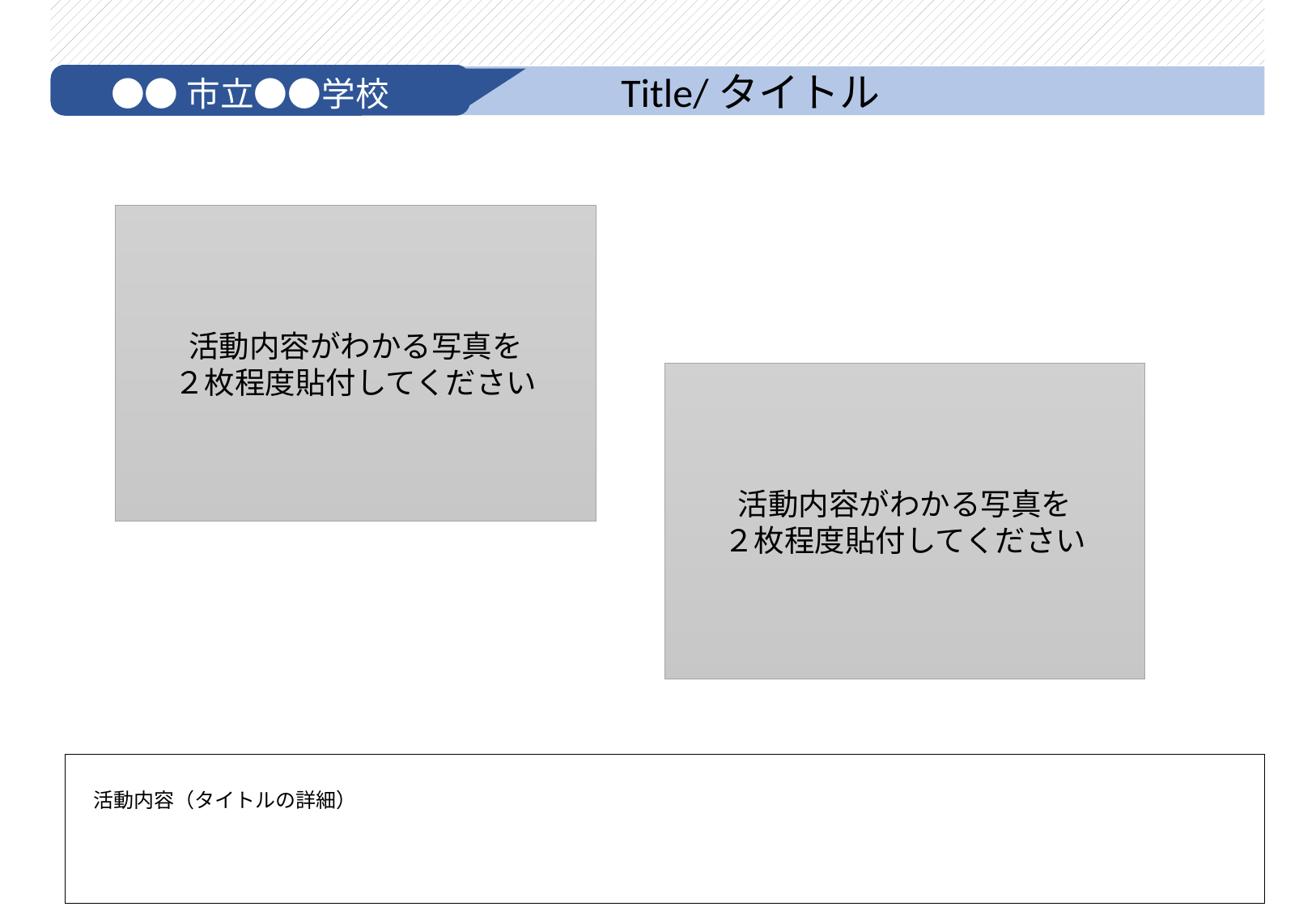

Title/タイトル
●●市立●●学校
活動内容がわかる写真を
２枚程度貼付してください
活動内容がわかる写真を
２枚程度貼付してください

活動内容（タイトルの詳細）